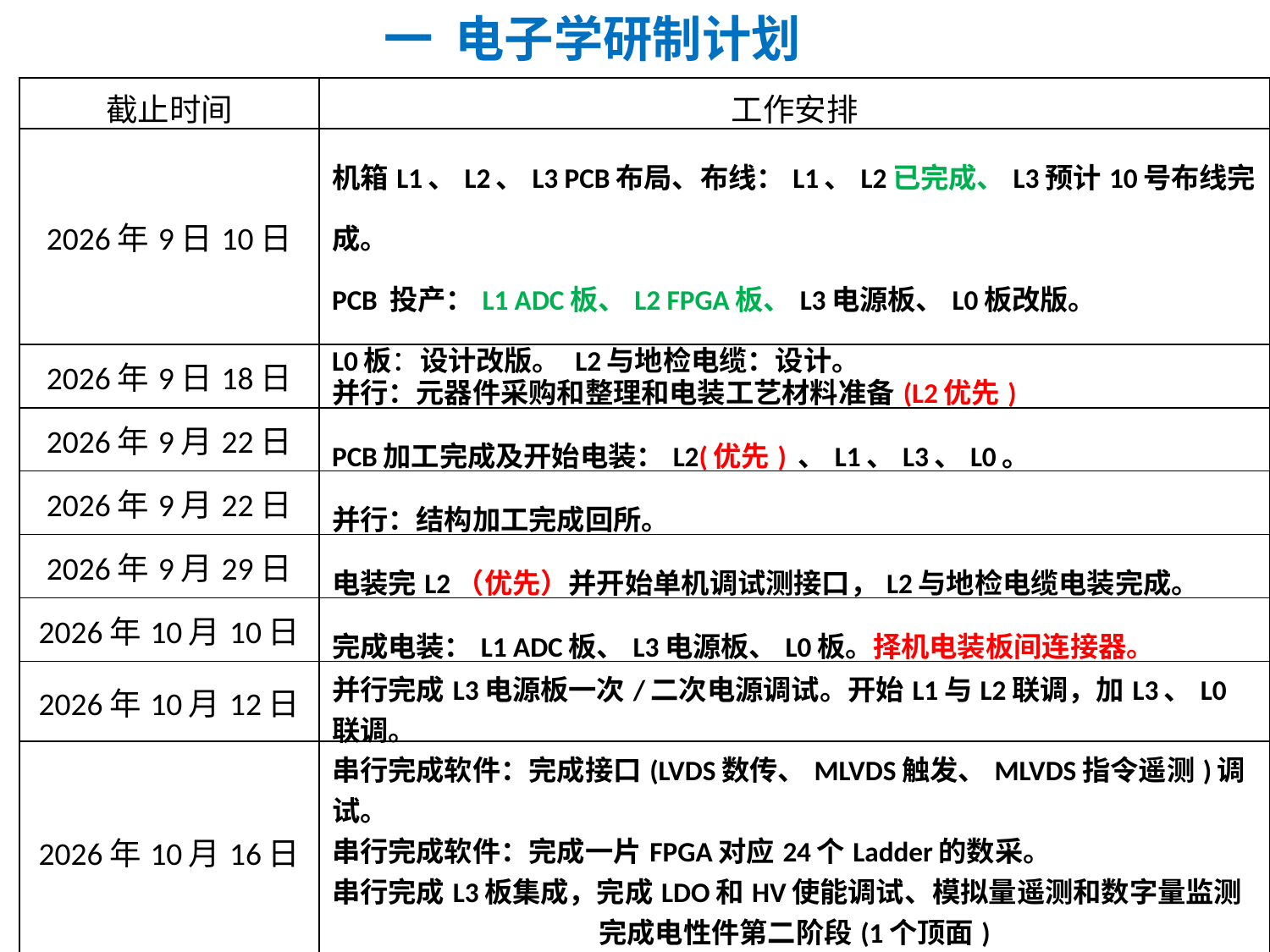

一  电子学研制计划
| 截止时间 | 工作安排 |
| --- | --- |
| 2026年9日10日 | 机箱L1、L2、L3 PCB布局、布线：L1、L2已完成、L3预计10号布线完成。 PCB 投产：L1 ADC板、L2 FPGA板、L3电源板、L0板改版。 L0板：设计改版。 L2与地检电缆：设计。 |
| 2026年9日18日 | 并行：元器件采购和整理和电装工艺材料准备(L2优先) |
| 2026年9月22日 | PCB加工完成及开始电装：L2(优先) 、L1、L3、L0。 |
| 2026年9月22日 | 并行：结构加工完成回所。 |
| 2026年9月29日 | 电装完L2（优先）并开始单机调试测接口，L2与地检电缆电装完成。 |
| 2026年10月10日 | 完成电装：L1 ADC板、L3电源板、L0板。择机电装板间连接器。 |
| 2026年10月12日 | 并行完成L3电源板一次/二次电源调试。开始L1与L2联调，加L3、L0联调。 |
| 2026年10月16日 | 串行完成软件：完成接口(LVDS数传、MLVDS触发、MLVDS指令遥测)调试。 串行完成软件：完成一片FPGA对应24个Ladder的数采。 串行完成L3板集成，完成LDO和HV使能调试、模拟量遥测和数字量监测 完成电性件第二阶段(1个顶面) 交付载荷 |